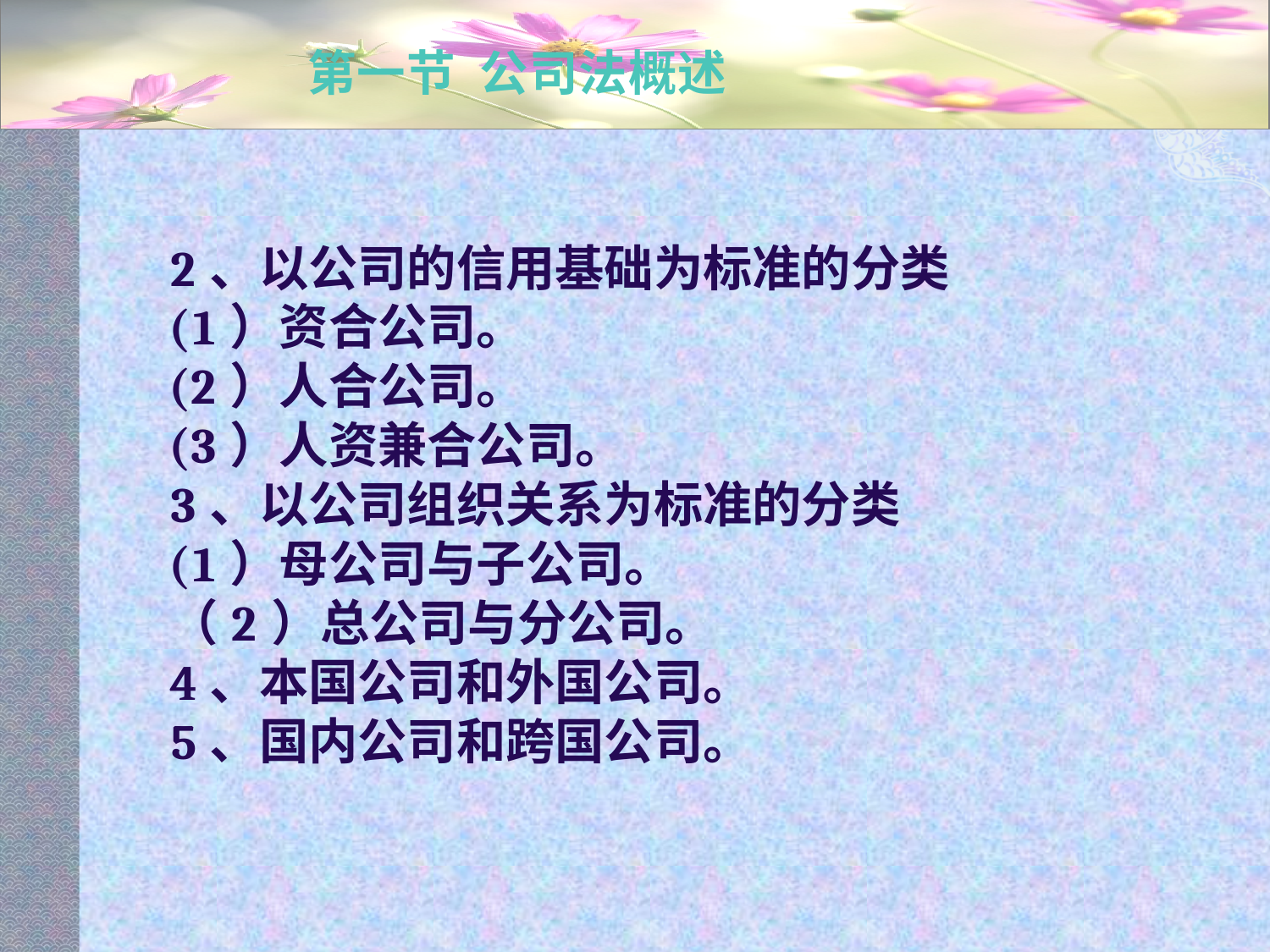

# 第一节  公司法概述
2、以公司的信用基础为标准的分类
(1）资合公司。
(2）人合公司。
(3）人资兼合公司。
3、以公司组织关系为标准的分类
(1）母公司与子公司。
（2）总公司与分公司。
4、本国公司和外国公司。
5、国内公司和跨国公司。